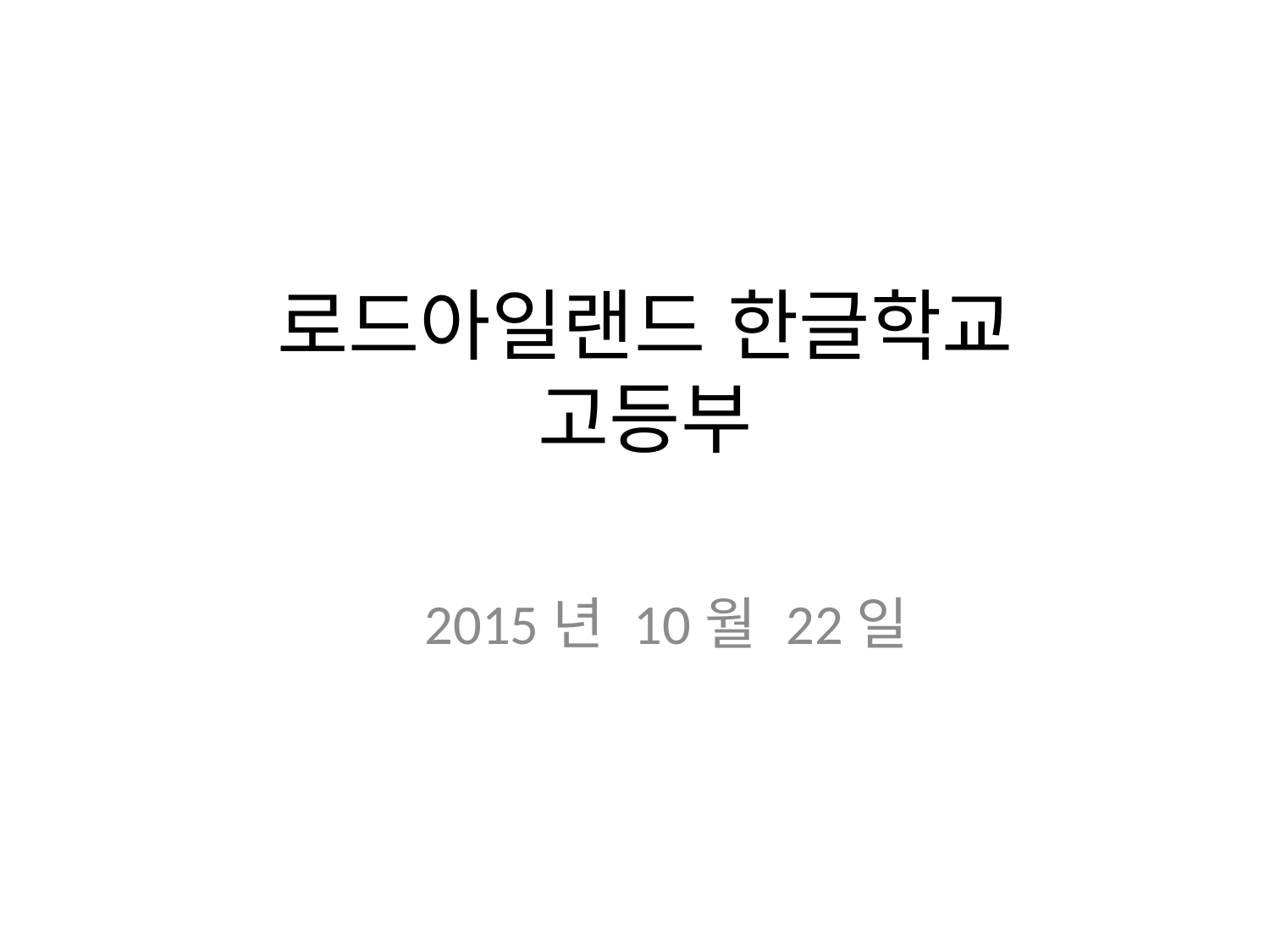

# 로드아일랜드 한글학교 고등부
2015년 10월 22일